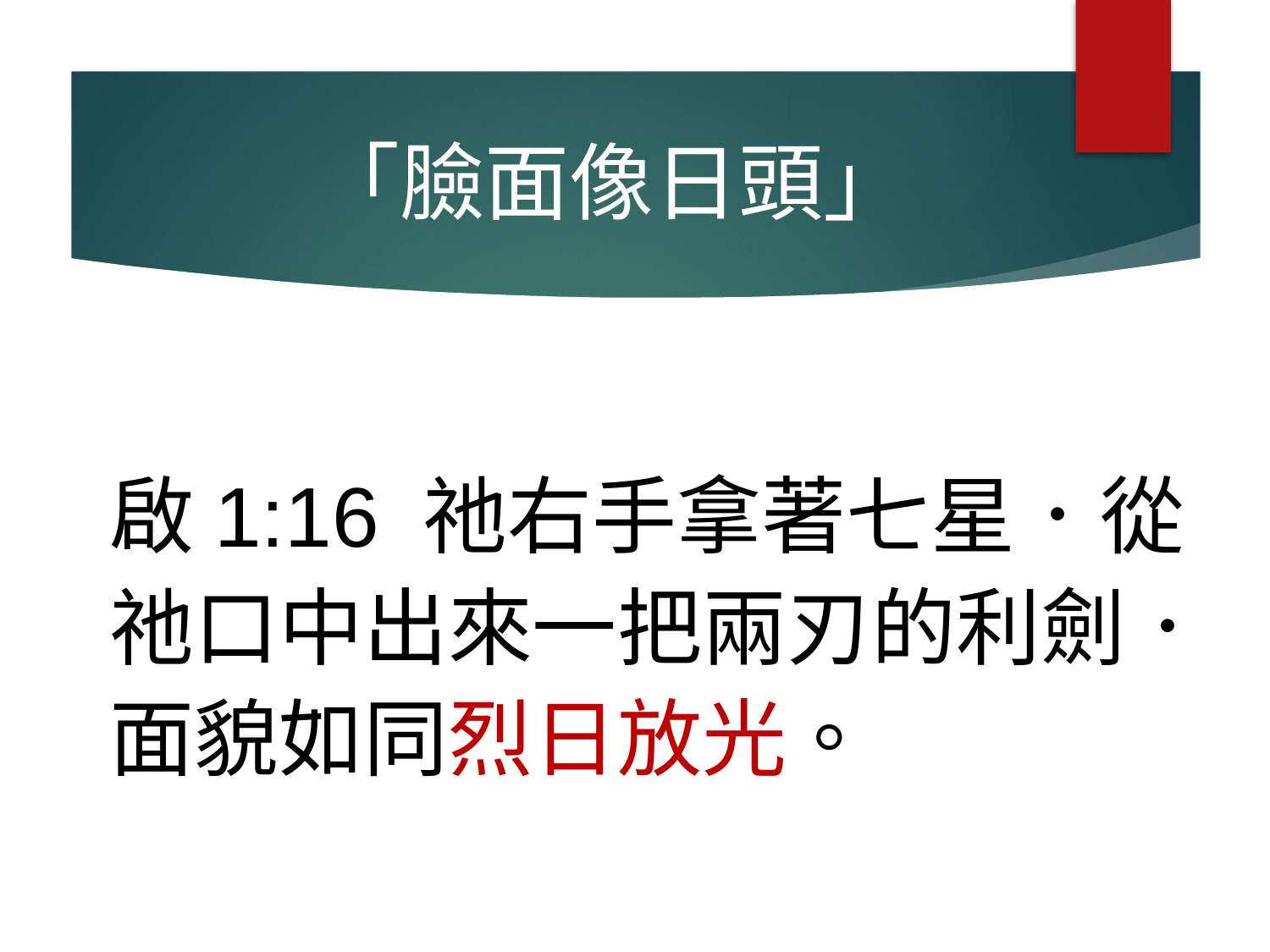

# 「臉面像日頭」
啟1:16 祂右手拿著七星．從祂口中出來一把兩刃的利劍．面貌如同烈日放光。